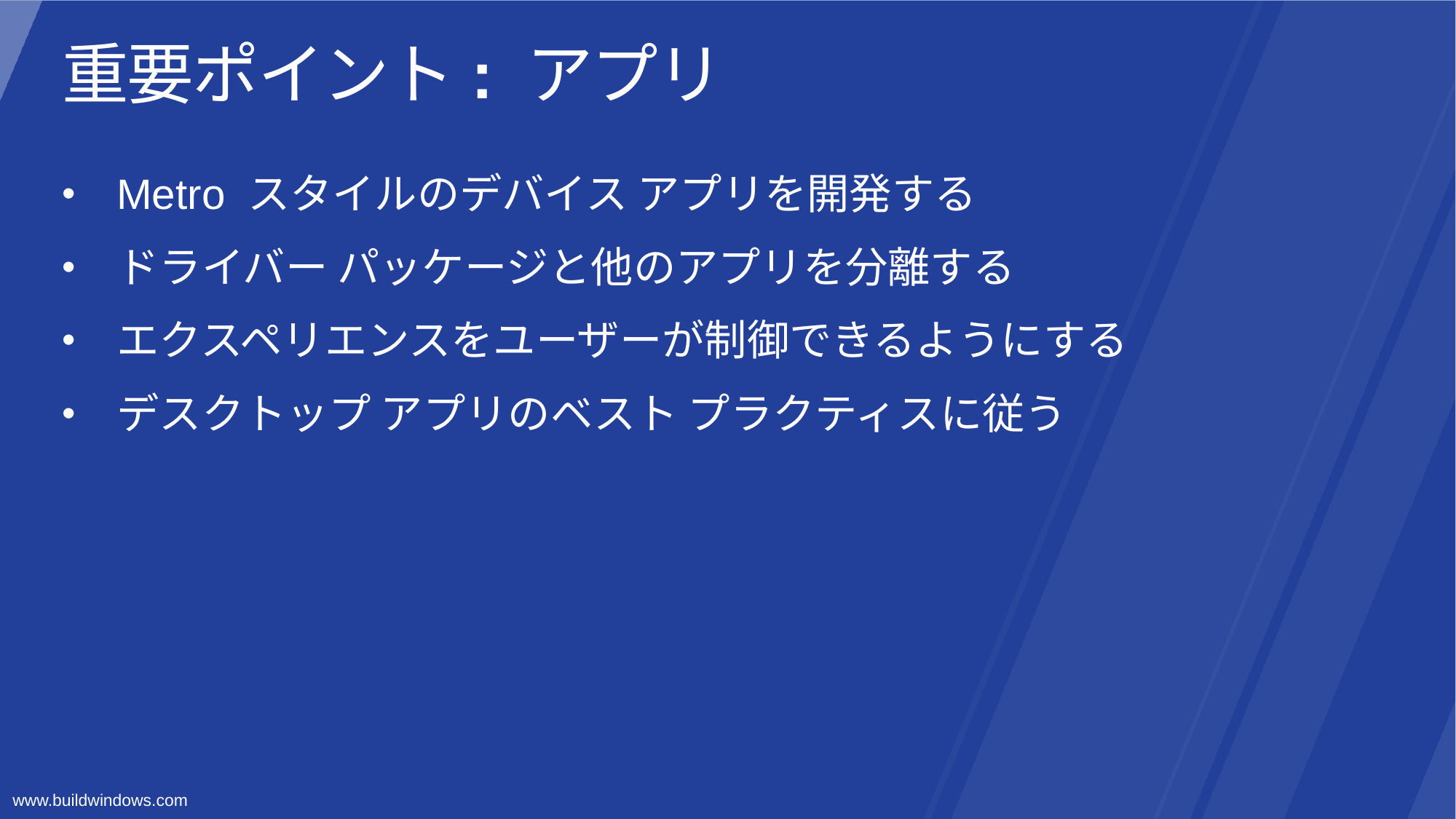

# 重要ポイント: アプリ
Metro スタイルのデバイス アプリを開発する
ドライバー パッケージと他のアプリを分離する
エクスペリエンスをユーザーが制御できるようにする
デスクトップ アプリのベスト プラクティスに従う